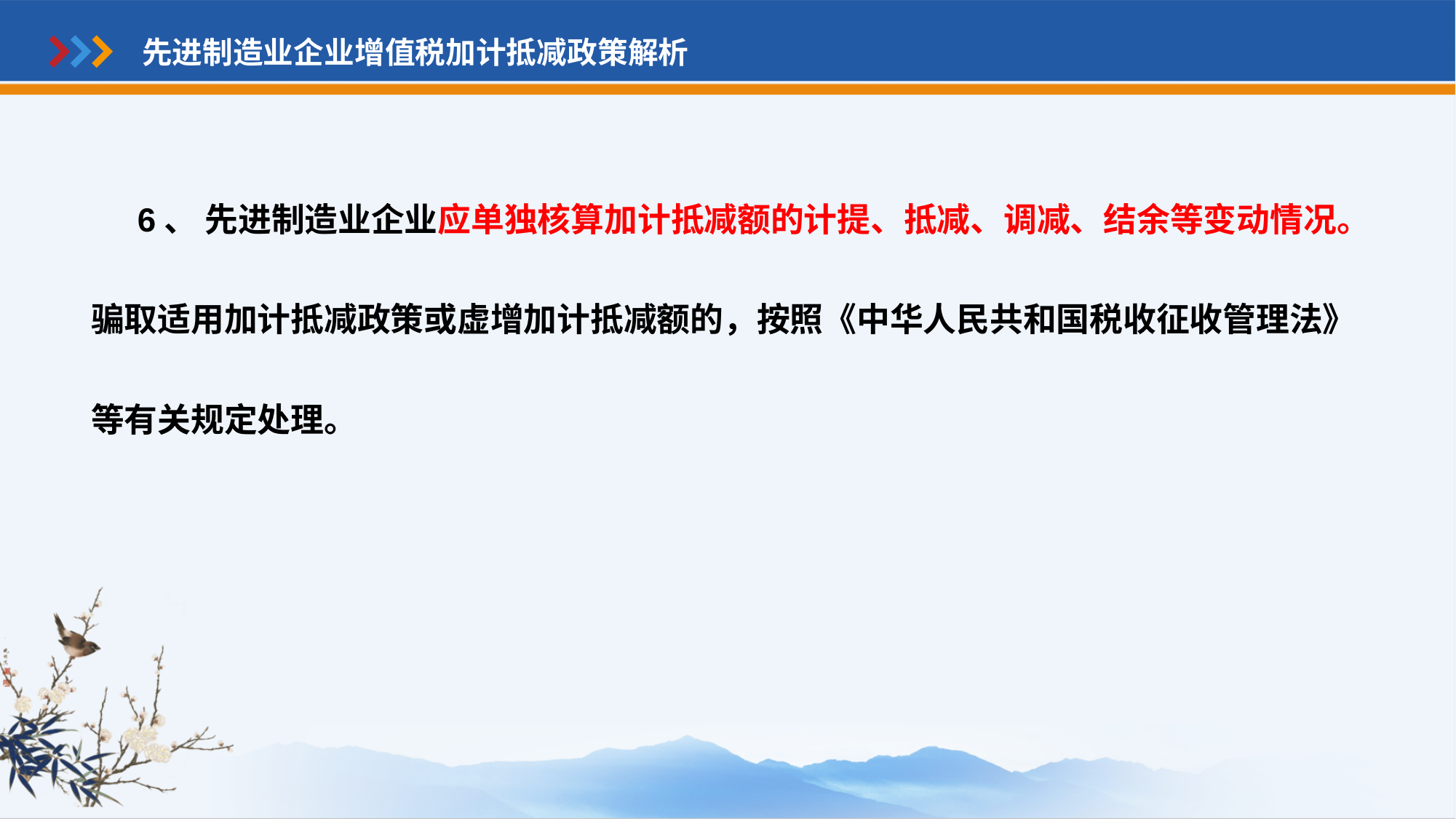

先进制造业企业增值税加计抵减政策解析

     6、 先进制造业企业应单独核算加计抵减额的计提、抵减、调减、结余等变动情况。骗取适用加计抵减政策或虚增加计抵减额的，按照《中华人民共和国税收征收管理法》等有关规定处理。